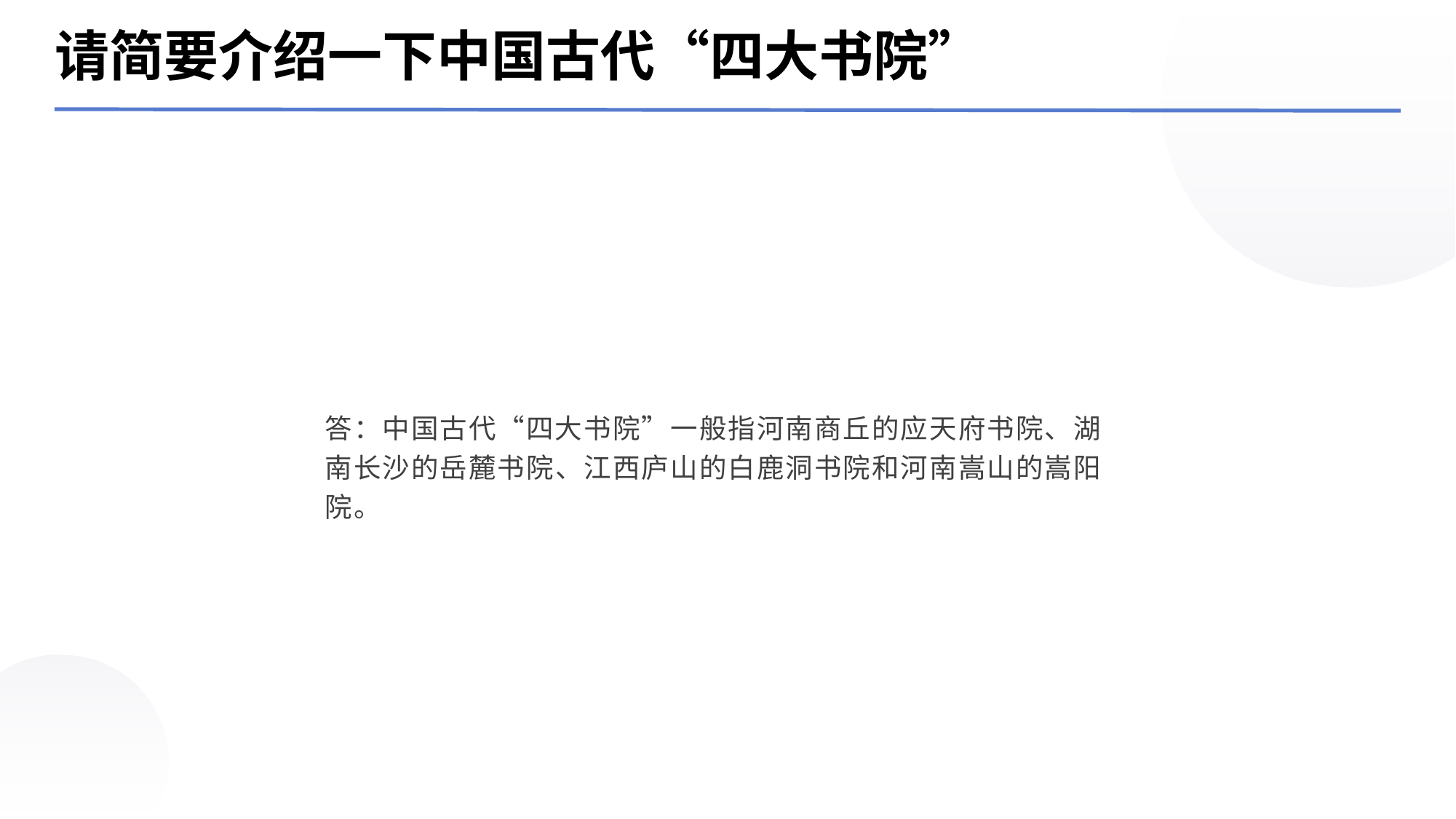

请简要介绍一下中国古代“四大书院”
答：中国古代“四大书院”一般指河南商丘的应天府书院、湖南长沙的岳麓书院、江西庐山的白鹿洞书院和河南嵩山的嵩阳院。